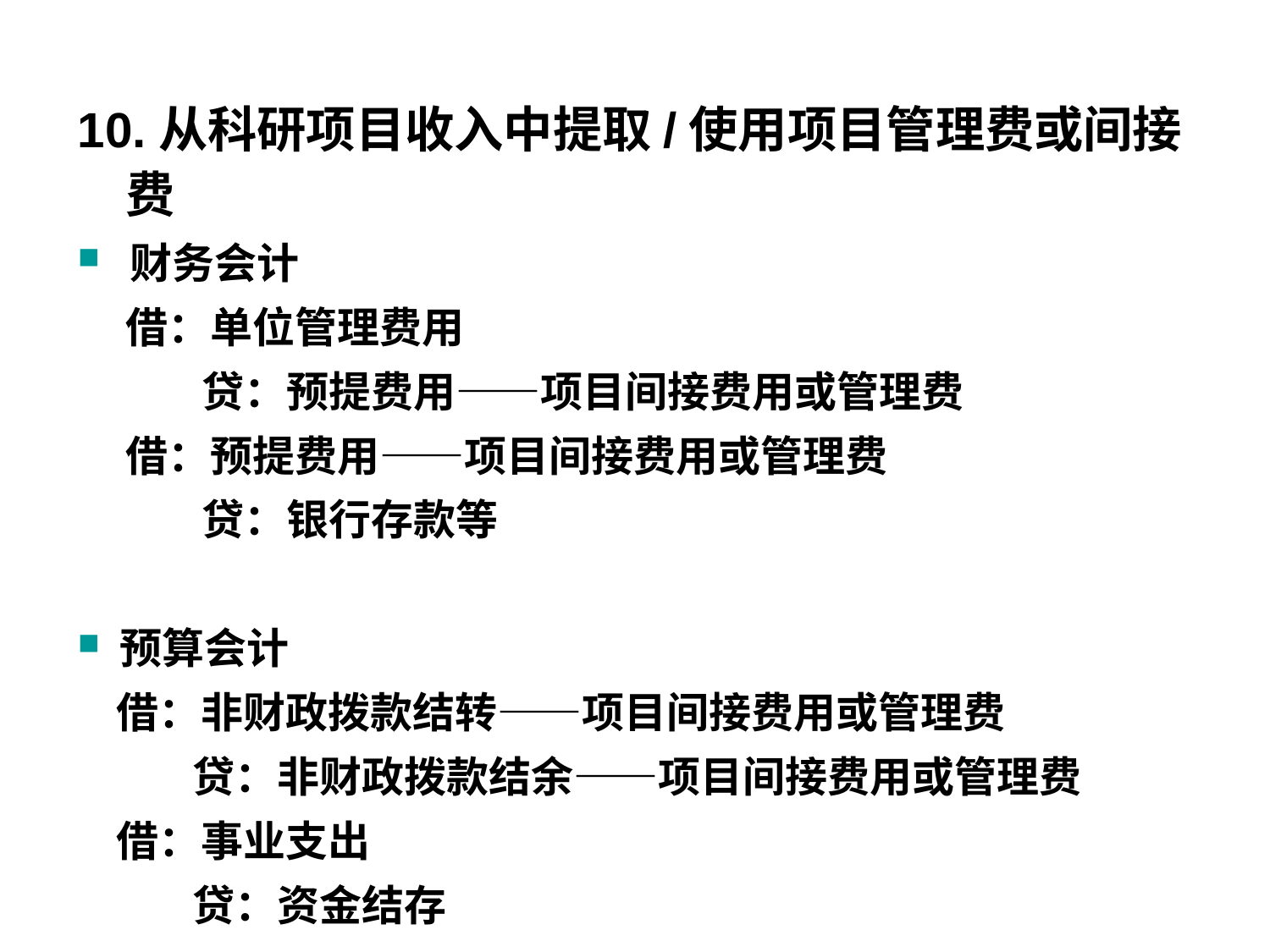

#
10.从科研项目收入中提取/使用项目管理费或间接费
  财务会计
    借：单位管理费用
            贷：预提费用——项目间接费用或管理费
    借：预提费用——项目间接费用或管理费
            贷：银行存款等

 预算会计
   借：非财政拨款结转——项目间接费用或管理费
           贷：非财政拨款结余——项目间接费用或管理费
   借：事业支出
           贷：资金结存

104